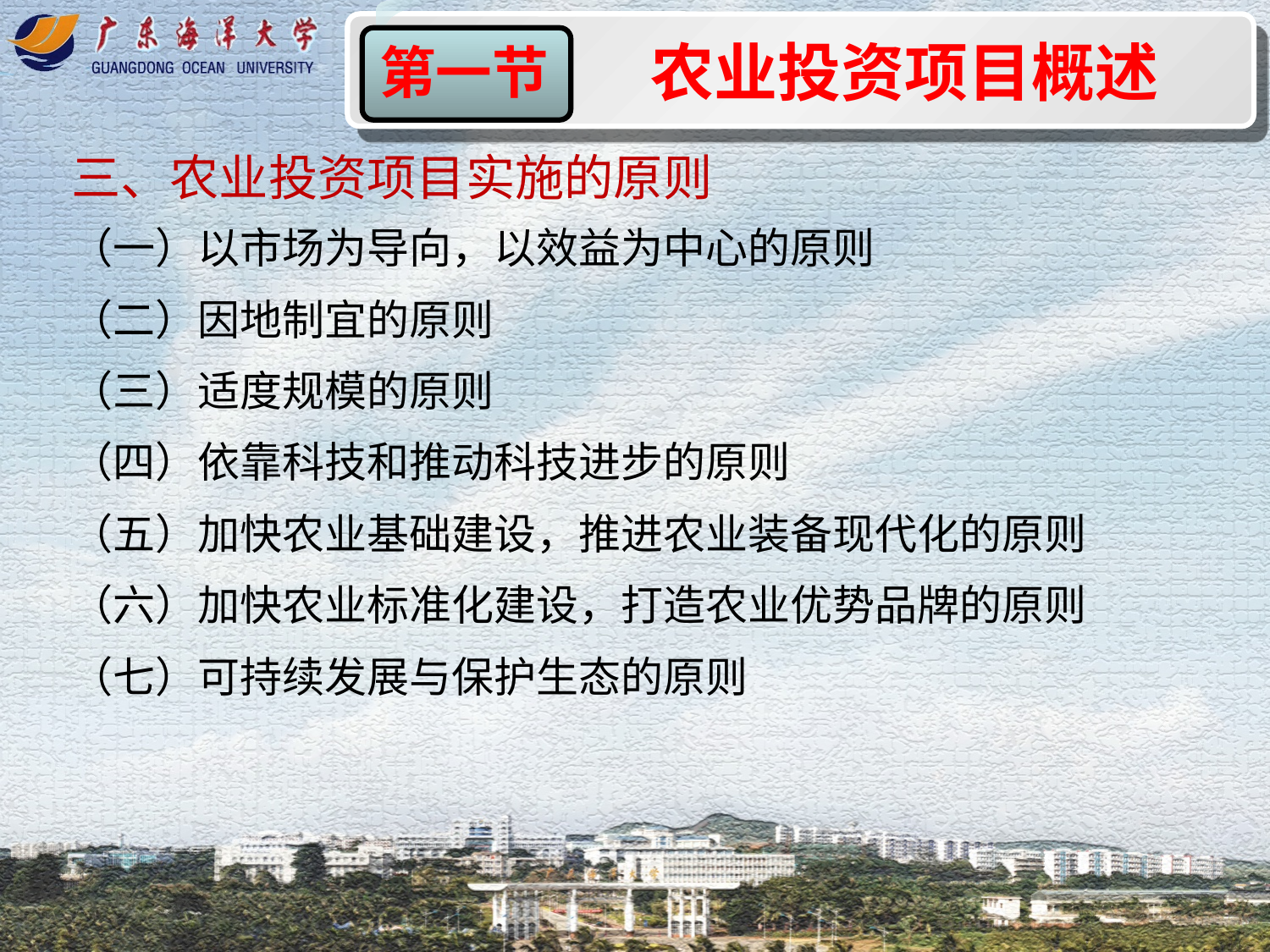

农业投资项目概述

第一节
三、农业投资项目实施的原则
（一）以市场为导向，以效益为中心的原则
（二）因地制宜的原则
（三）适度规模的原则
（四）依靠科技和推动科技进步的原则
（五）加快农业基础建设，推进农业装备现代化的原则
（六）加快农业标准化建设，打造农业优势品牌的原则
（七）可持续发展与保护生态的原则